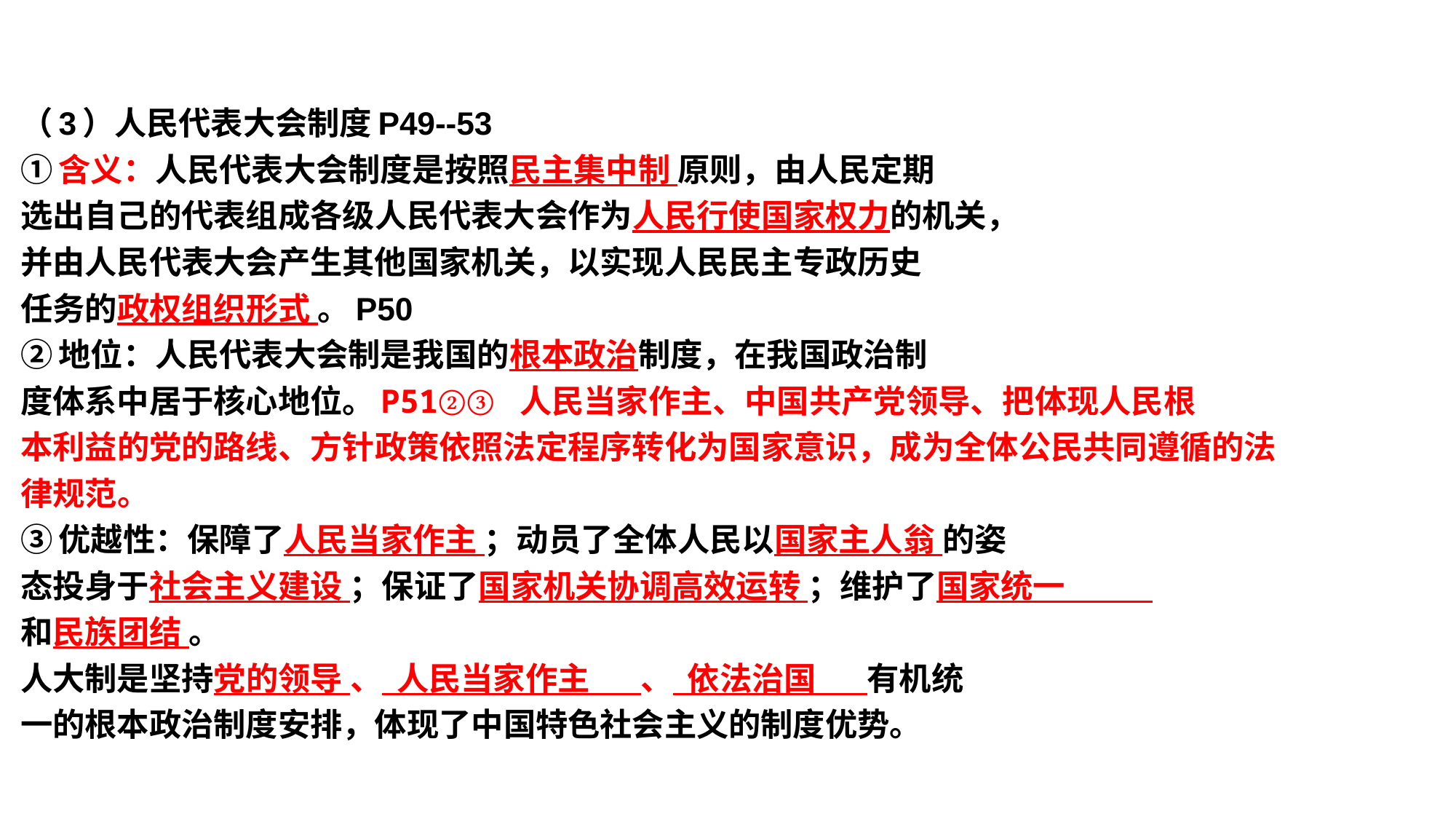

#
（3）人民代表大会制度P49--53
①含义：人民代表大会制度是按照民主集中制 原则，由人民定期
选出自己的代表组成各级人民代表大会作为人民行使国家权力的机关，
并由人民代表大会产生其他国家机关，以实现人民民主专政历史
任务的政权组织形式 。P50
②地位：人民代表大会制是我国的根本政治制度，在我国政治制
度体系中居于核心地位。P51②③ 人民当家作主、中国共产党领导、把体现人民根
本利益的党的路线、方针政策依照法定程序转化为国家意识，成为全体公民共同遵循的法
律规范。
③优越性：保障了人民当家作主 ；动员了全体人民以国家主人翁 的姿
态投身于社会主义建设 ；保证了国家机关协调高效运转 ；维护了国家统一
和民族团结 。
人大制是坚持党的领导 、  人民当家作主       、  依法治国       有机统
一的根本政治制度安排，体现了中国特色社会主义的制度优势。